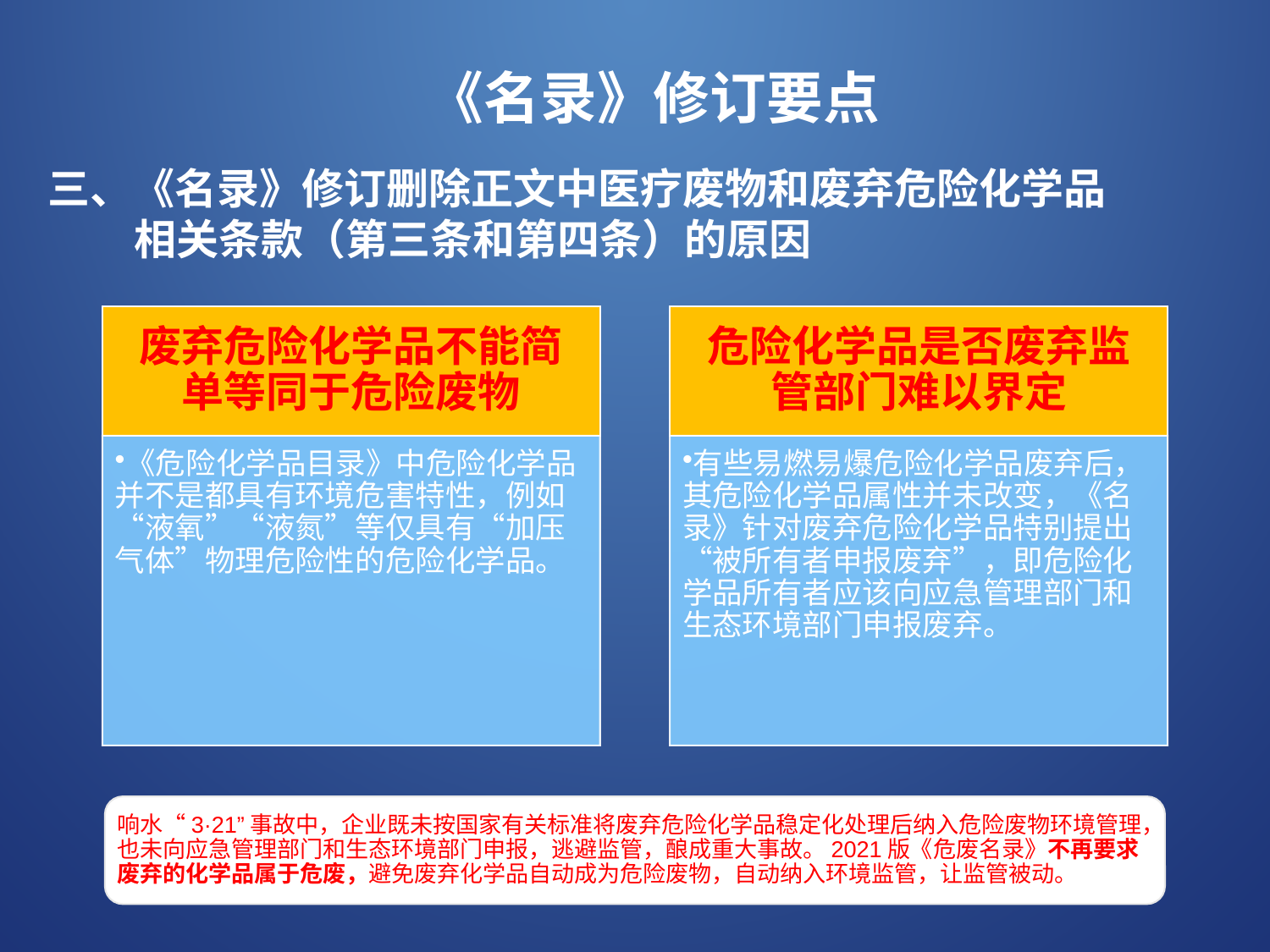

《名录》修订要点
三、《名录》修订删除正文中医疗废物和废弃危险化学品
        相关条款（第三条和第四条）的原因
废弃危险化学品不能简单等同于危险废物
《危险化学品目录》中危险化学品并不是都具有环境危害特性，例如“液氧”“液氮”等仅具有“加压气体”物理危险性的危险化学品。
危险化学品是否废弃监管部门难以界定
有些易燃易爆危险化学品废弃后，其危险化学品属性并未改变，《名录》针对废弃危险化学品特别提出“被所有者申报废弃”，即危险化学品所有者应该向应急管理部门和生态环境部门申报废弃。
响水“3·21”事故中，企业既未按国家有关标准将废弃危险化学品稳定化处理后纳入危险废物环境管理，也未向应急管理部门和生态环境部门申报，逃避监管，酿成重大事故。2021版《危废名录》不再要求废弃的化学品属于危废，避免废弃化学品自动成为危险废物，自动纳入环境监管，让监管被动。